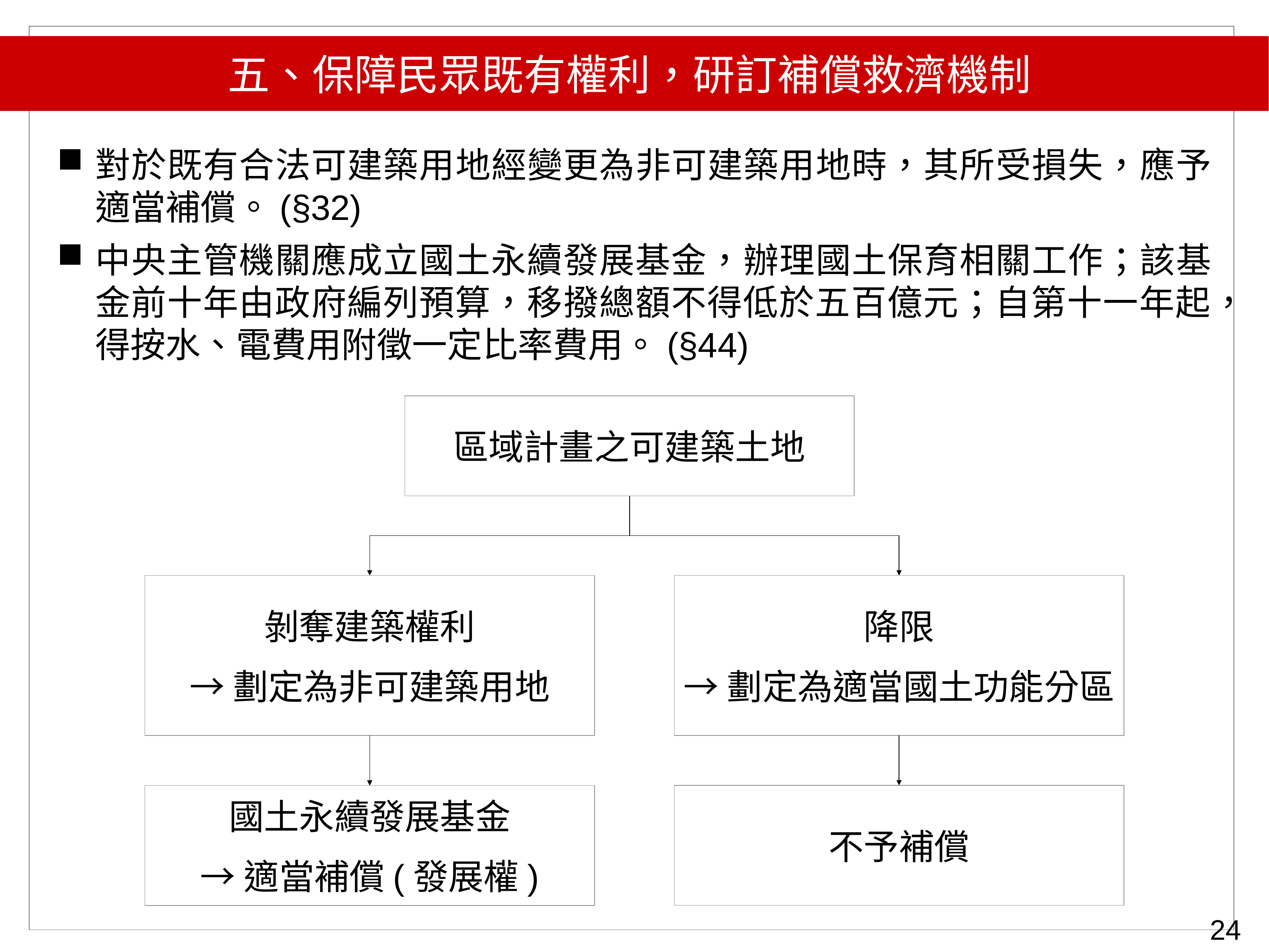

五、保障民眾既有權利，研訂補償救濟機制
對於既有合法可建築用地經變更為非可建築用地時，其所受損失，應予適當補償。(§32)
中央主管機關應成立國土永續發展基金，辦理國土保育相關工作；該基金前十年由政府編列預算，移撥總額不得低於五百億元；自第十一年起，得按水、電費用附徵一定比率費用。(§44)
區域計畫之可建築土地
剝奪建築權利
→劃定為非可建築用地
降限
→劃定為適當國土功能分區
不予補償
國土永續發展基金
→適當補償(發展權)
24